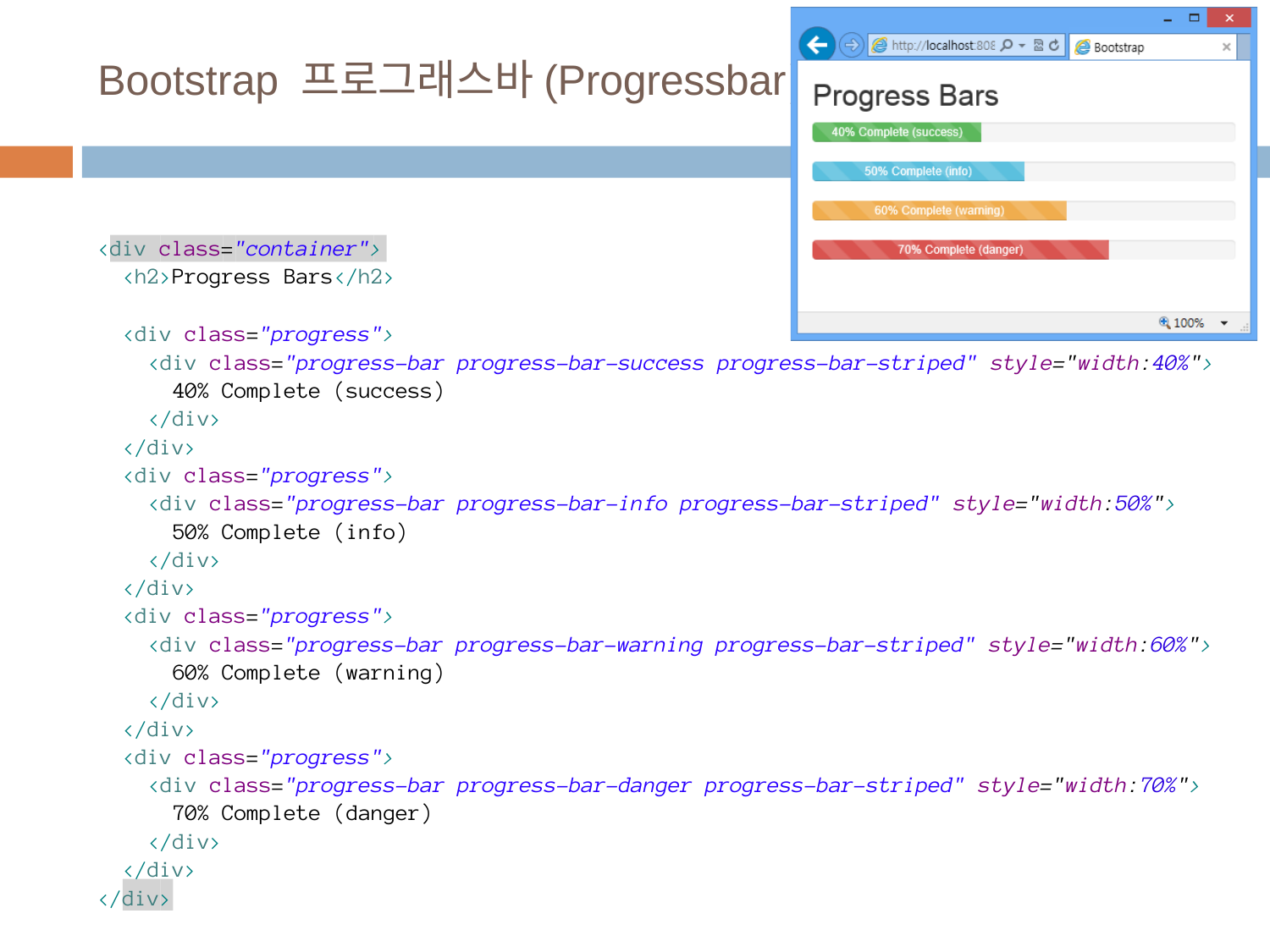

)
# Bootstrap 프로그래스바(Progressbar
<div class="container">
<h2>Progress Bars</h2>

<div class="progress">
<div class="progress-bar progress-bar-success progress-bar-striped" style="width:40%">
40% Complete (success)
</div>
</div>
<div class="progress">
<div class="progress-bar progress-bar-info progress-bar-striped" style="width:50%">
50% Complete (info)
</div>
</div>
<div class="progress">
<div class="progress-bar progress-bar-warning progress-bar-striped" style="width:60%">
60% Complete (warning)
</div>
</div>
<div class="progress">
<div class="progress-bar progress-bar-danger progress-bar-striped" style="width:70%">
70% Complete (danger)
</div>
</div>
</div>